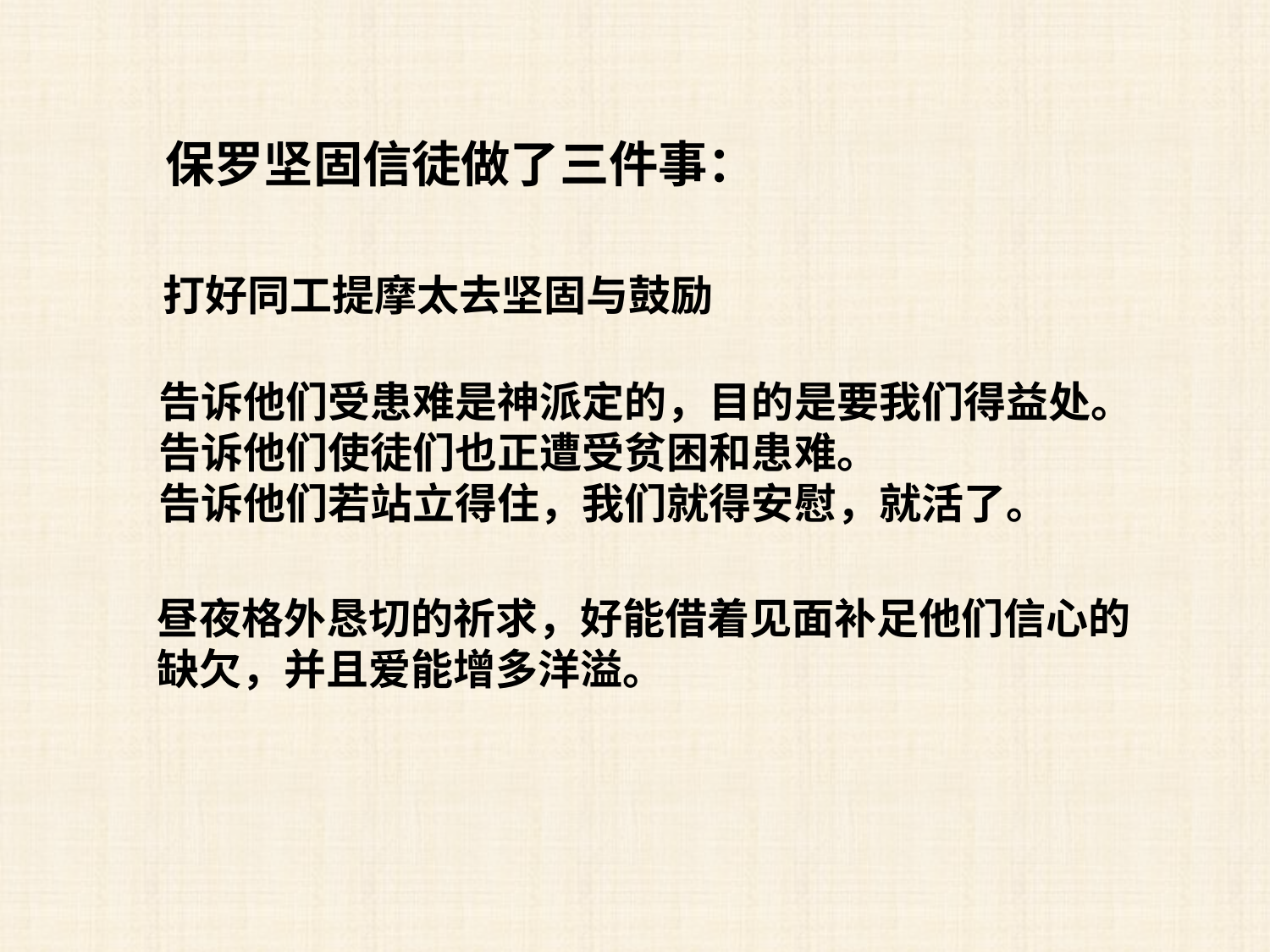

保罗坚固信徒做了三件事：
打好同工提摩太去坚固与鼓励
告诉他们受患难是神派定的，目的是要我们得益处。
告诉他们使徒们也正遭受贫困和患难。
告诉他们若站立得住，我们就得安慰，就活了。
昼夜格外恳切的祈求，好能借着见面补足他们信心的缺欠，并且爱能增多洋溢。